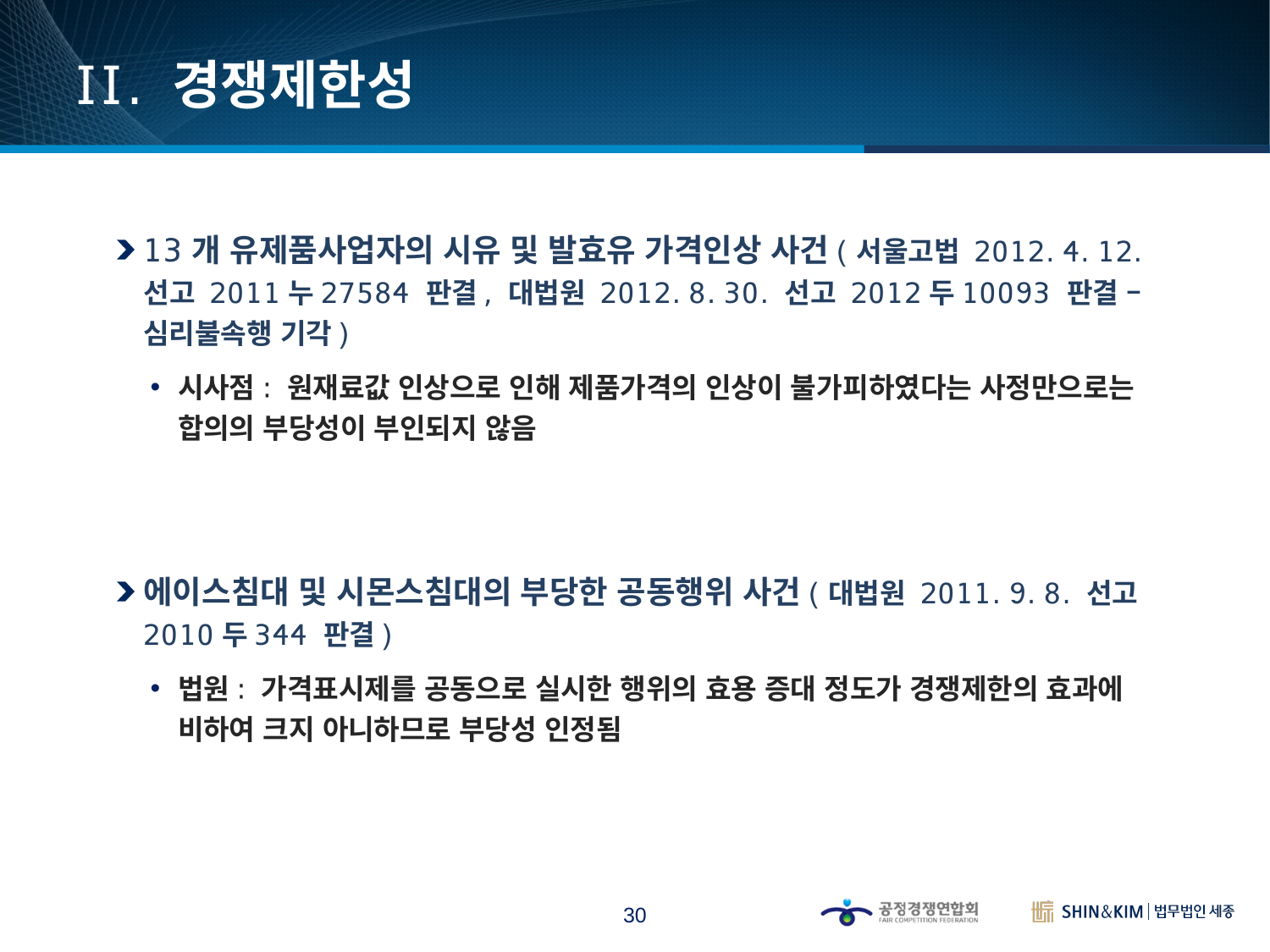

# II. 경쟁제한성
13개 유제품사업자의 시유 및 발효유 가격인상 사건(서울고법 2012. 4. 12. 선고 2011누27584 판결, 대법원 2012. 8. 30. 선고 2012두10093 판결 – 심리불속행 기각)
시사점: 원재료값 인상으로 인해 제품가격의 인상이 불가피하였다는 사정만으로는 합의의 부당성이 부인되지 않음

에이스침대 및 시몬스침대의 부당한 공동행위 사건(대법원 2011. 9. 8. 선고 2010두344 판결)
법원: 가격표시제를 공동으로 실시한 행위의 효용 증대 정도가 경쟁제한의 효과에 비하여 크지 아니하므로 부당성 인정됨

30